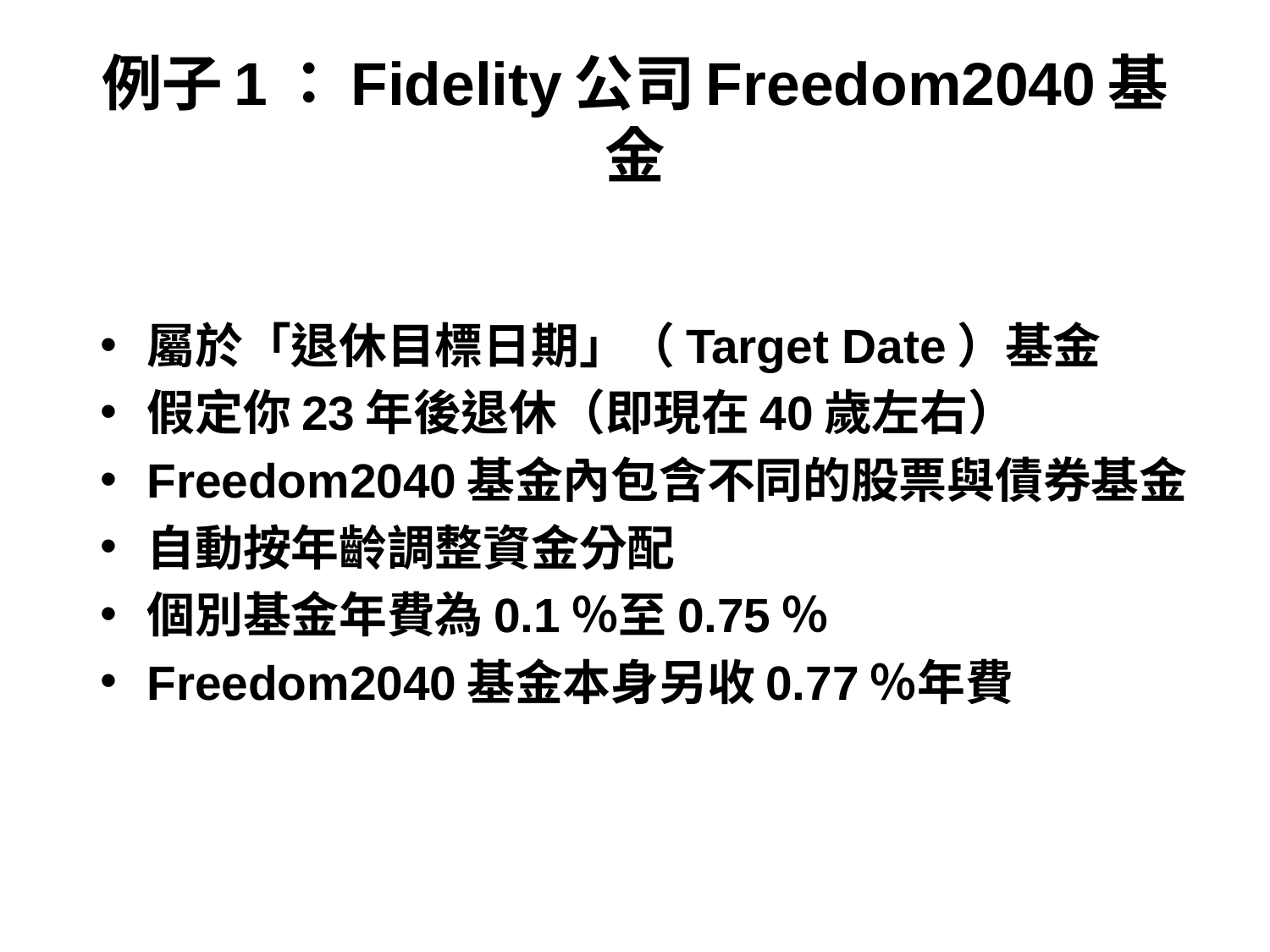

# 例子1：Fidelity公司Freedom2040基金
屬於「退休目標日期」（Target Date）基金
假定你23年後退休（即現在40歲左右）
Freedom2040基金內包含不同的股票與債券基金
自動按年齡調整資金分配
個別基金年費為0.1％至0.75％
Freedom2040基金本身另收0.77％年費